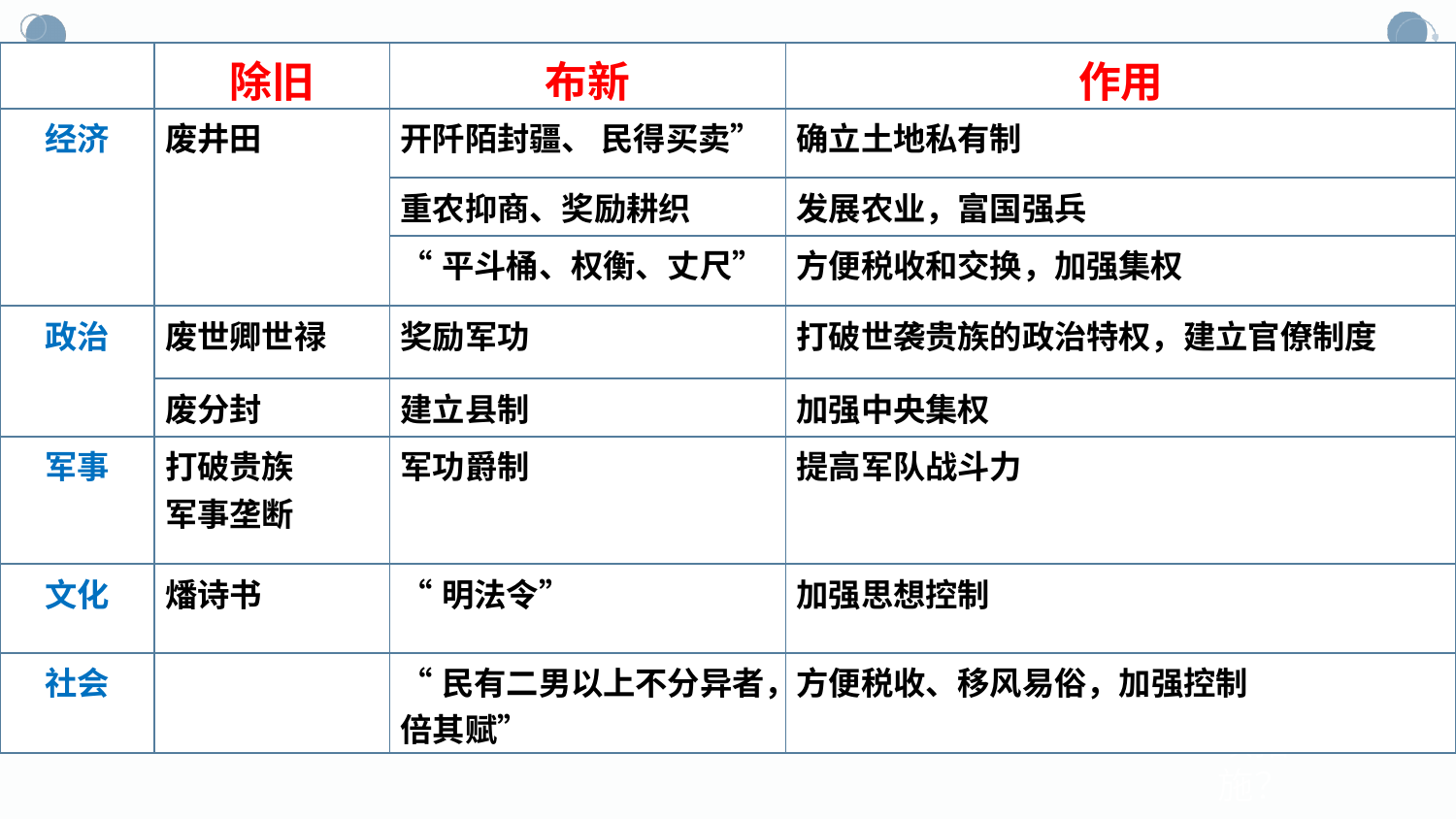

|  | 除旧 | 布新 | 作用 |
| --- | --- | --- | --- |
| 经济 | 废井田 | 开阡陌封疆、 民得买卖” | 确立土地私有制 |
|  |  | 重农抑商、奖励耕织 | 发展农业，富国强兵 |
|  |  | “平斗桶、权衡、丈尺” | 方便税收和交换，加强集权 |
| 政治 | 废世卿世禄 | 奖励军功 | 打破世袭贵族的政治特权，建立官僚制度 |
|  | 废分封 | 建立县制 | 加强中央集权 |
| 军事 | 打破贵族 军事垄断 | 军功爵制 | 提高军队战斗力 |
| 文化 | 燔诗书 | “明法令” | 加强思想控制 |
| 社会 |  | “民有二男以上不分异者，倍其赋” | 方便税收、移风易俗，加强控制 |
商鞅变法中哪一措施是影响最为深远的一项措施？